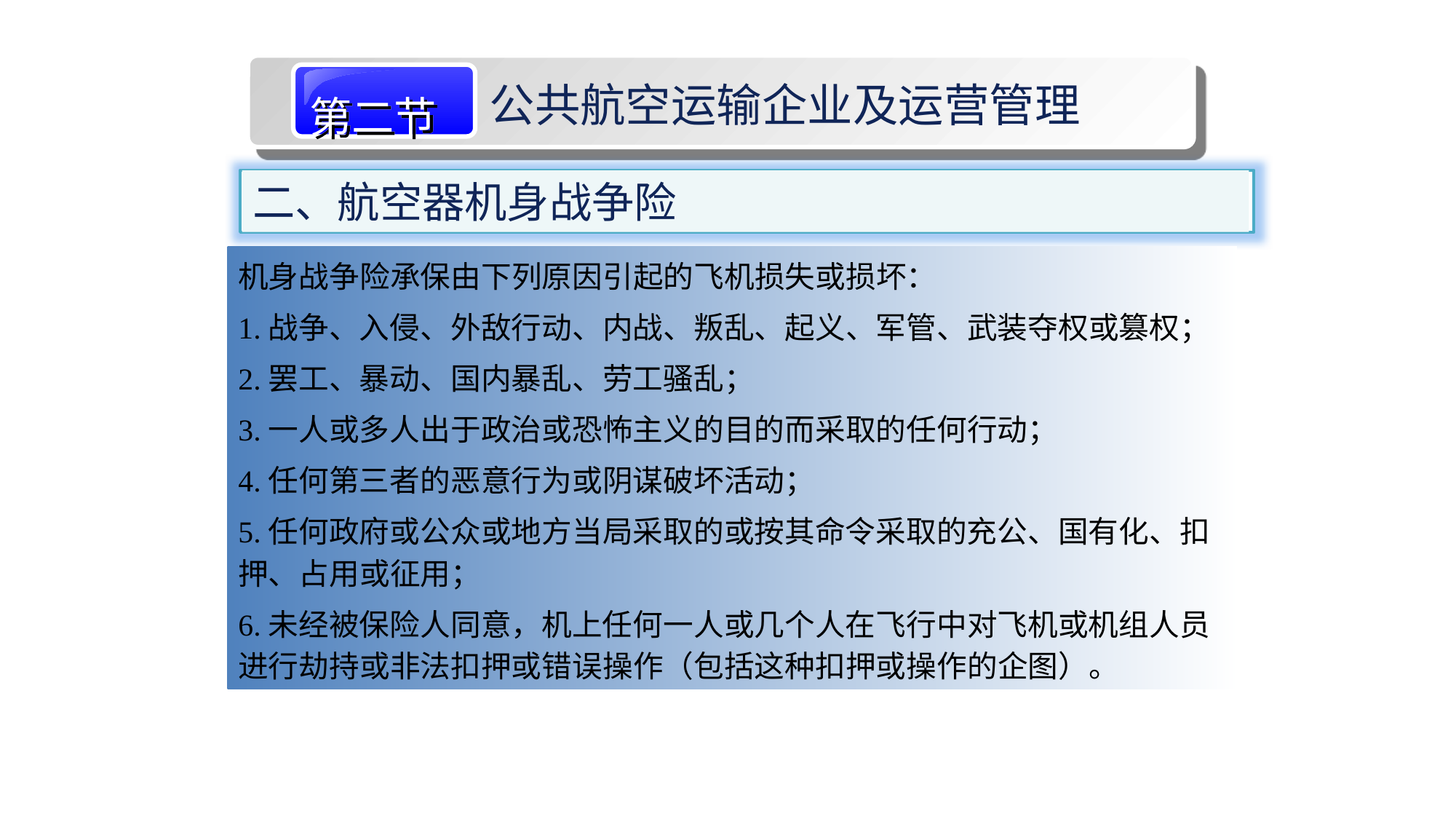

第二节
公共航空运输企业及运营管理

二、航空器机身战争险
机身战争险承保由下列原因引起的飞机损失或损坏：
1.战争、入侵、外敌行动、内战、叛乱、起义、军管、武装夺权或篡权；
2.罢工、暴动、国内暴乱、劳工骚乱；
3.一人或多人出于政治或恐怖主义的目的而采取的任何行动；
4.任何第三者的恶意行为或阴谋破坏活动；
5.任何政府或公众或地方当局采取的或按其命令采取的充公、国有化、扣押、占用或征用；
6.未经被保险人同意，机上任何一人或几个人在飞行中对飞机或机组人员进行劫持或非法扣押或错误操作（包括这种扣押或操作的企图）。
9